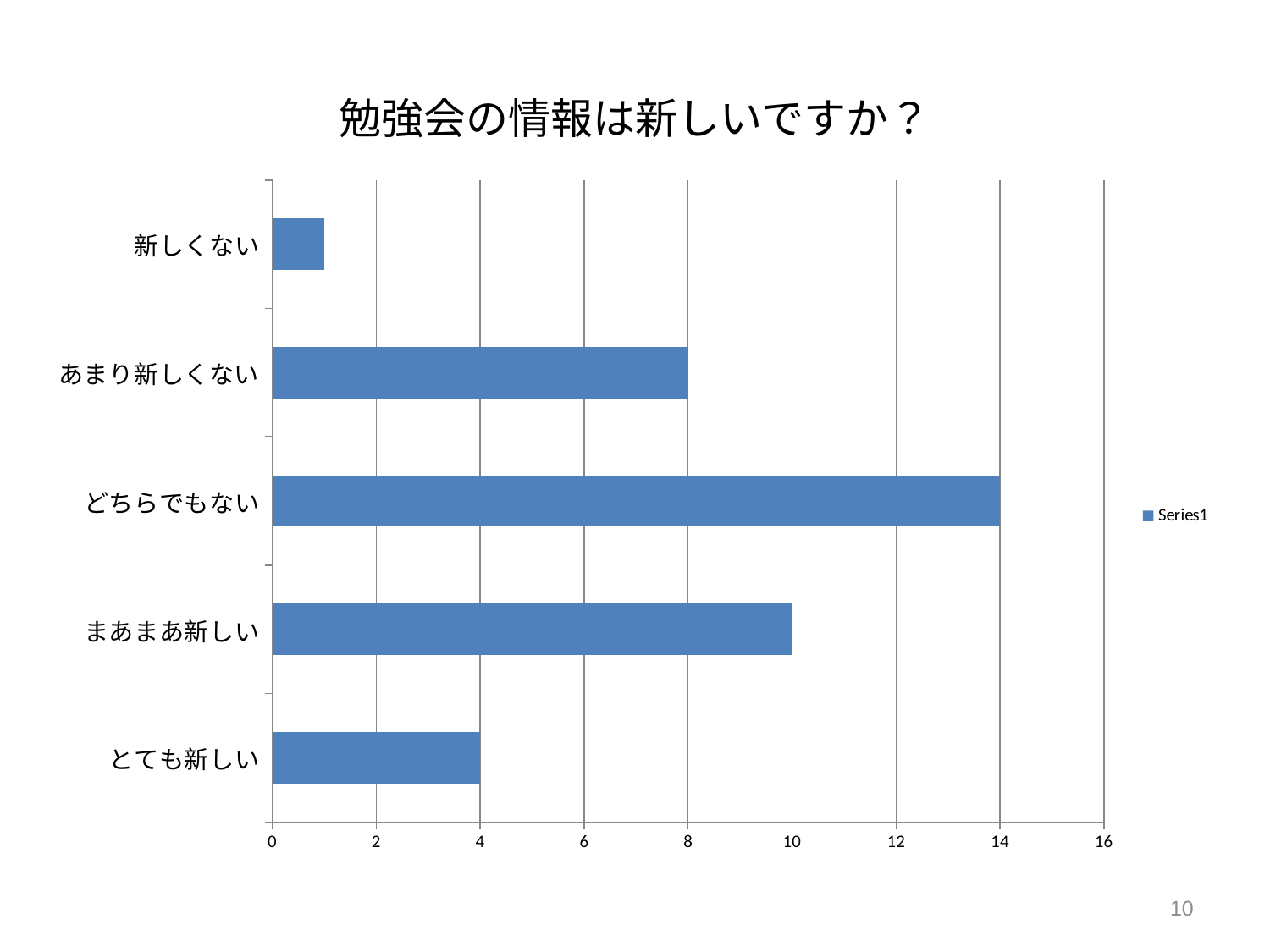

# 勉強会の情報は新しいですか？

### Chart

| Category |  |
|---|---|
| とても新しい | 4.0 |
| まあまあ新しい | 10.0 |
| どちらでもない | 14.0 |
| あまり新しくない | 8.0 |
| 新しくない | 1.0 |
10